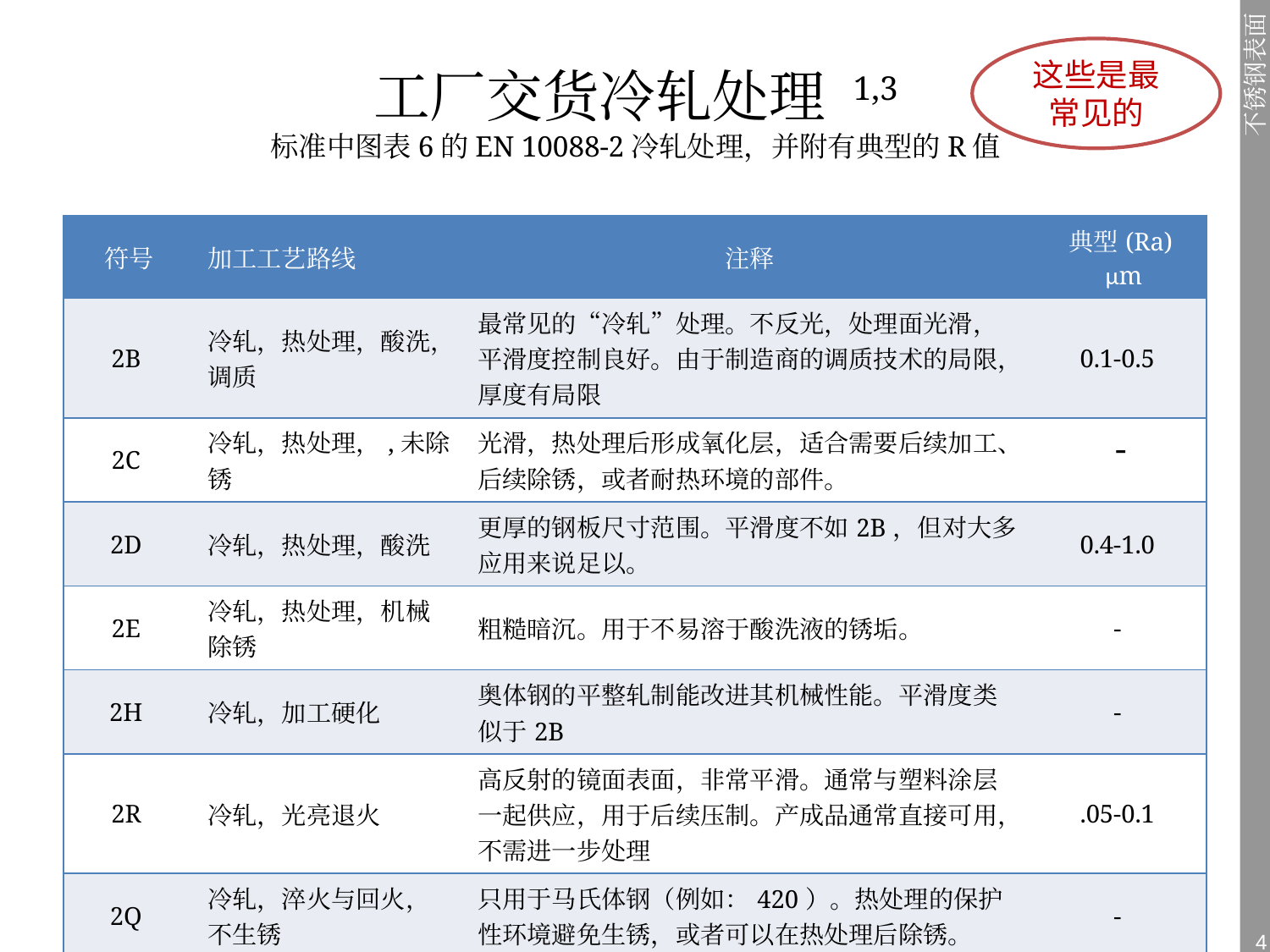

# 工厂交货冷轧处理 1,3 标准中图表6的EN 10088-2冷轧处理，并附有典型的R值
这些是最常见的
| 符号 | 加工工艺路线 | 注释 | 典型(Ra) μm |
| --- | --- | --- | --- |
| 2B | 冷轧，热处理，酸洗，调质 | 最常见的“冷轧”处理。不反光，处理面光滑，平滑度控制良好。由于制造商的调质技术的局限，厚度有局限 | 0.1-0.5 |
| 2C | 冷轧，热处理，,未除锈 | 光滑，热处理后形成氧化层，适合需要后续加工、后续除锈，或者耐热环境的部件。 | - |
| 2D | 冷轧，热处理，酸洗 | 更厚的钢板尺寸范围。平滑度不如2B，但对大多应用来说足以。 | 0.4-1.0 |
| 2E | 冷轧，热处理，机械除锈 | 粗糙暗沉。用于不易溶于酸洗液的锈垢。 | - |
| 2H | 冷轧，加工硬化 | 奥体钢的平整轧制能改进其机械性能。平滑度类似于2B | - |
| 2R | 冷轧，光亮退火 | 高反射的镜面表面，非常平滑。通常与塑料涂层一起供应，用于后续压制。产成品通常直接可用，不需进一步处理 | .05-0.1 |
| 2Q | 冷轧，淬火与回火，不生锈 | 只用于马氏体钢（例如：420）。热处理的保护性环境避免生锈，或者可以在热处理后除锈。 | - |
4